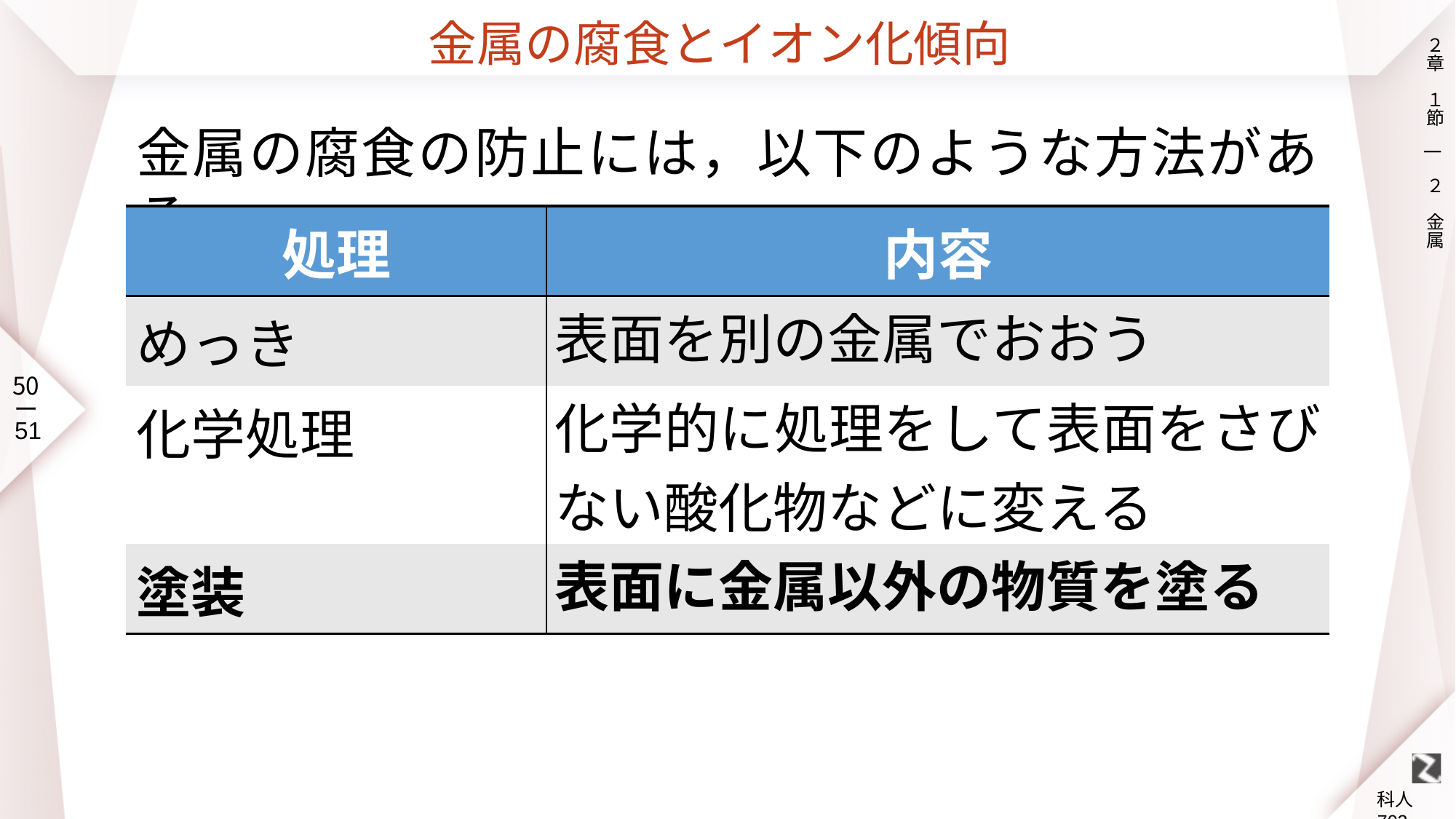

# 金属の腐食とイオン化傾向
２章　１節　|　２　金属
金属の腐食の防止には，以下のような方法がある
| 処理 | 内容 |
| --- | --- |
| めっき | 表面を別の金属でおおう |
| 化学処理 | 化学的に処理をして表面をさびない酸化物などに変える |
| 塗装 | 表面に金属以外の物質を塗る |